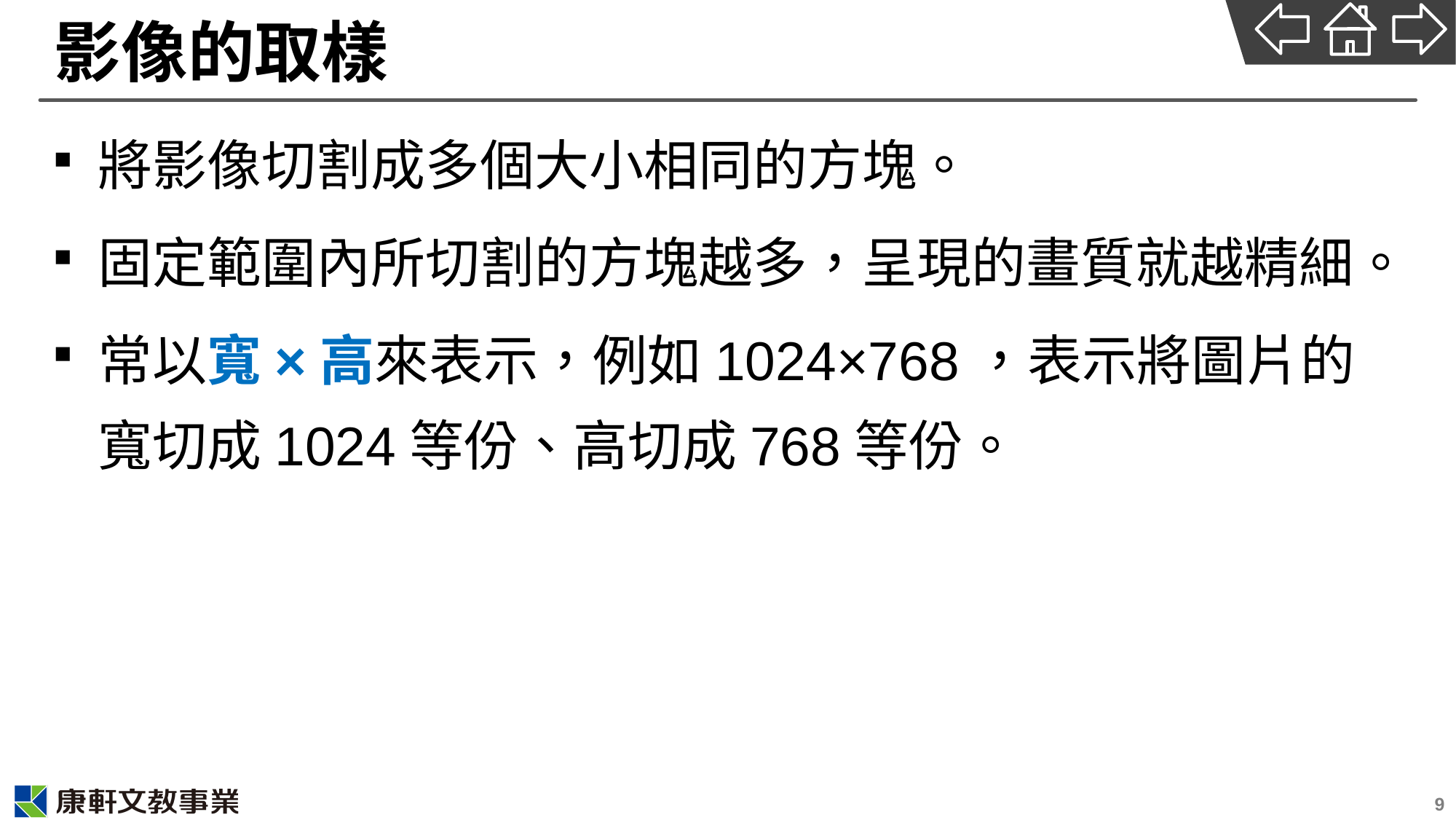

# 影像的取樣
將影像切割成多個大小相同的方塊。
固定範圍內所切割的方塊越多，呈現的畫質就越精細。
常以寬×高來表示，例如1024×768，表示將圖片的寬切成1024等份、高切成768等份。

9